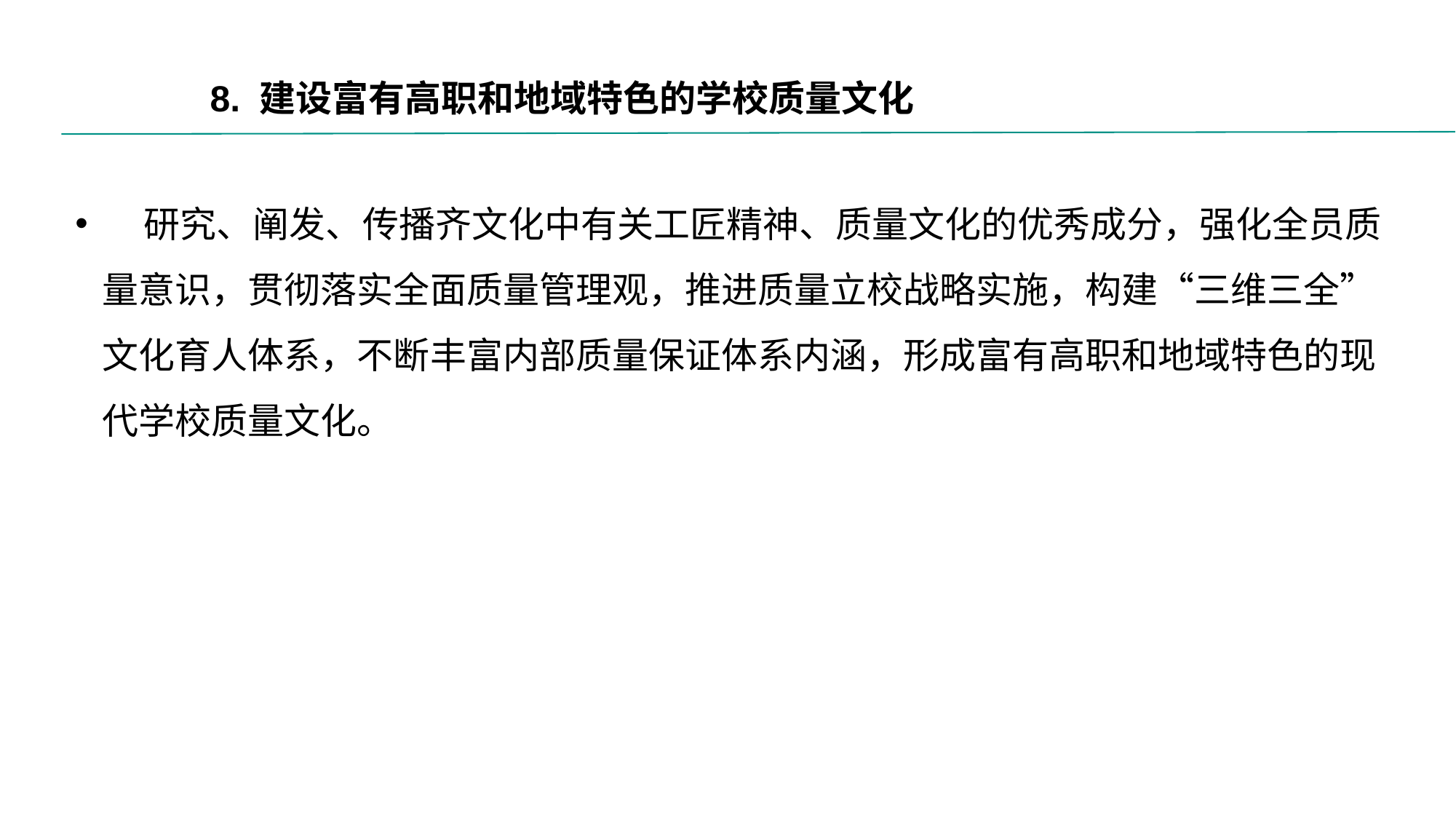

8. 建设富有高职和地域特色的学校质量文化
    研究、阐发、传播齐文化中有关工匠精神、质量文化的优秀成分，强化全员质量意识，贯彻落实全面质量管理观，推进质量立校战略实施，构建“三维三全”文化育人体系，不断丰富内部质量保证体系内涵，形成富有高职和地域特色的现代学校质量文化。